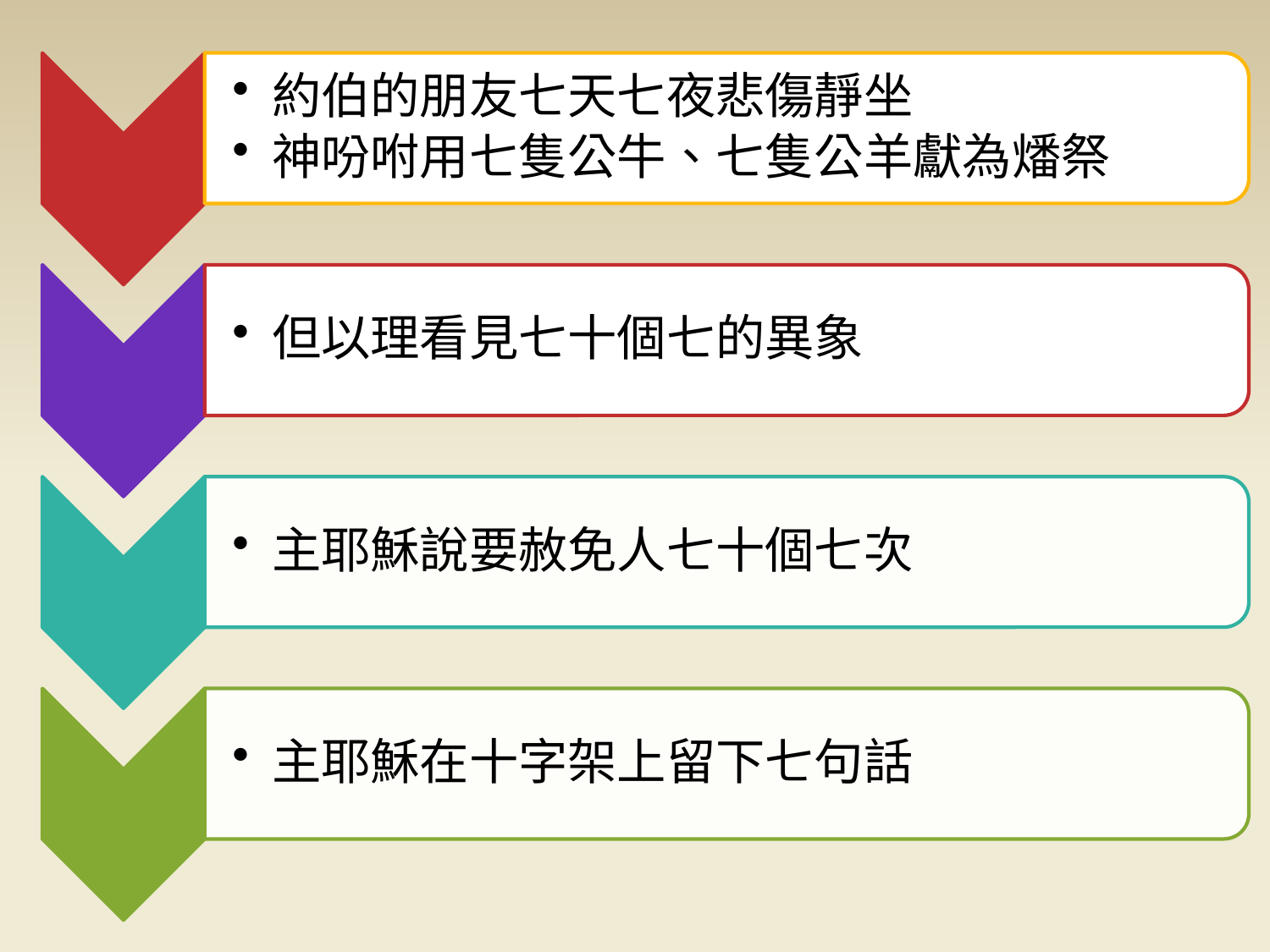

約伯的朋友七天七夜悲傷靜坐
神吩咐用七隻公牛、七隻公羊獻為燔祭

但以理看見七十個七的異象

主耶穌說要赦免人七十個七次

主耶穌在十字架上留下七句話